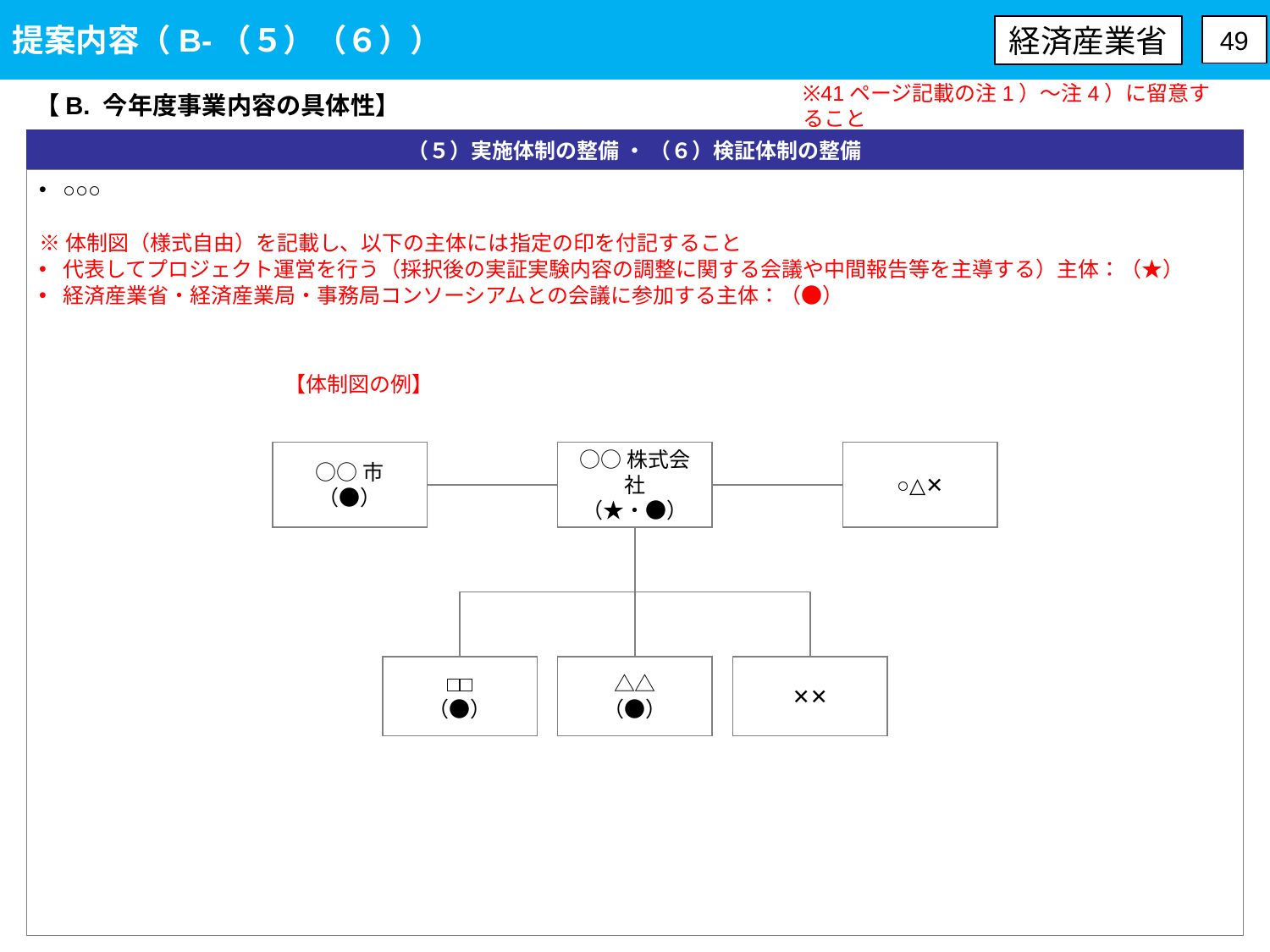

提案内容（B-（５）（６））
経済産業省
49
【B. 今年度事業内容の具体性】
※41ページ記載の注1）～注4）に留意すること
（５）実施体制の整備 ・ （６）検証体制の整備
○○○

※体制図（様式自由）を記載し、以下の主体には指定の印を付記すること
代表してプロジェクト運営を行う（採択後の実証実験内容の調整に関する会議や中間報告等を主導する）主体：（★）
経済産業省・経済産業局・事務局コンソーシアムとの会議に参加する主体：（●）
【体制図の例】
○○市
（●）
○○株式会社
（★・●）
○△✕
□□
（●）
△△
（●）
✕✕